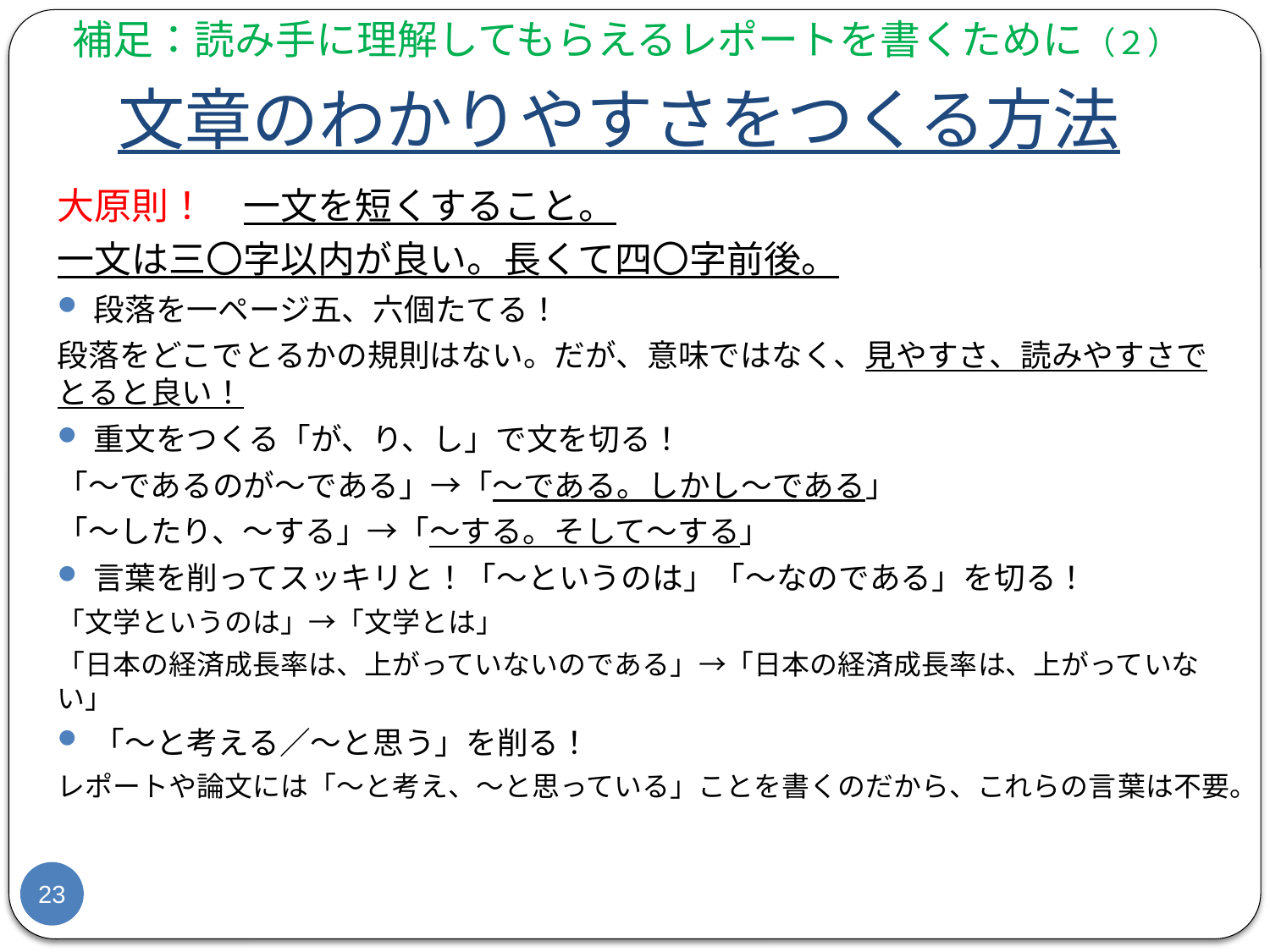

補足：読み手に理解してもらえるレポートを書くために（２）
# 文章のわかりやすさをつくる方法
大原則！　一文を短くすること。
一文は三〇字以内が良い。長くて四〇字前後。
段落を一ページ五、六個たてる！
段落をどこでとるかの規則はない。だが、意味ではなく、見やすさ、読みやすさでとると良い！
重文をつくる「が、り、し」で文を切る！
「〜であるのが〜である」→「〜である。しかし〜である」
「〜したり、〜する」→「〜する。そして〜する」
言葉を削ってスッキリと！「〜というのは」「〜なのである」を切る！
「文学というのは」→「文学とは」
「日本の経済成長率は、上がっていないのである」→「日本の経済成長率は、上がっていない」
「〜と考える／〜と思う」を削る！
レポートや論文には「〜と考え、〜と思っている」ことを書くのだから、これらの言葉は不要。

23